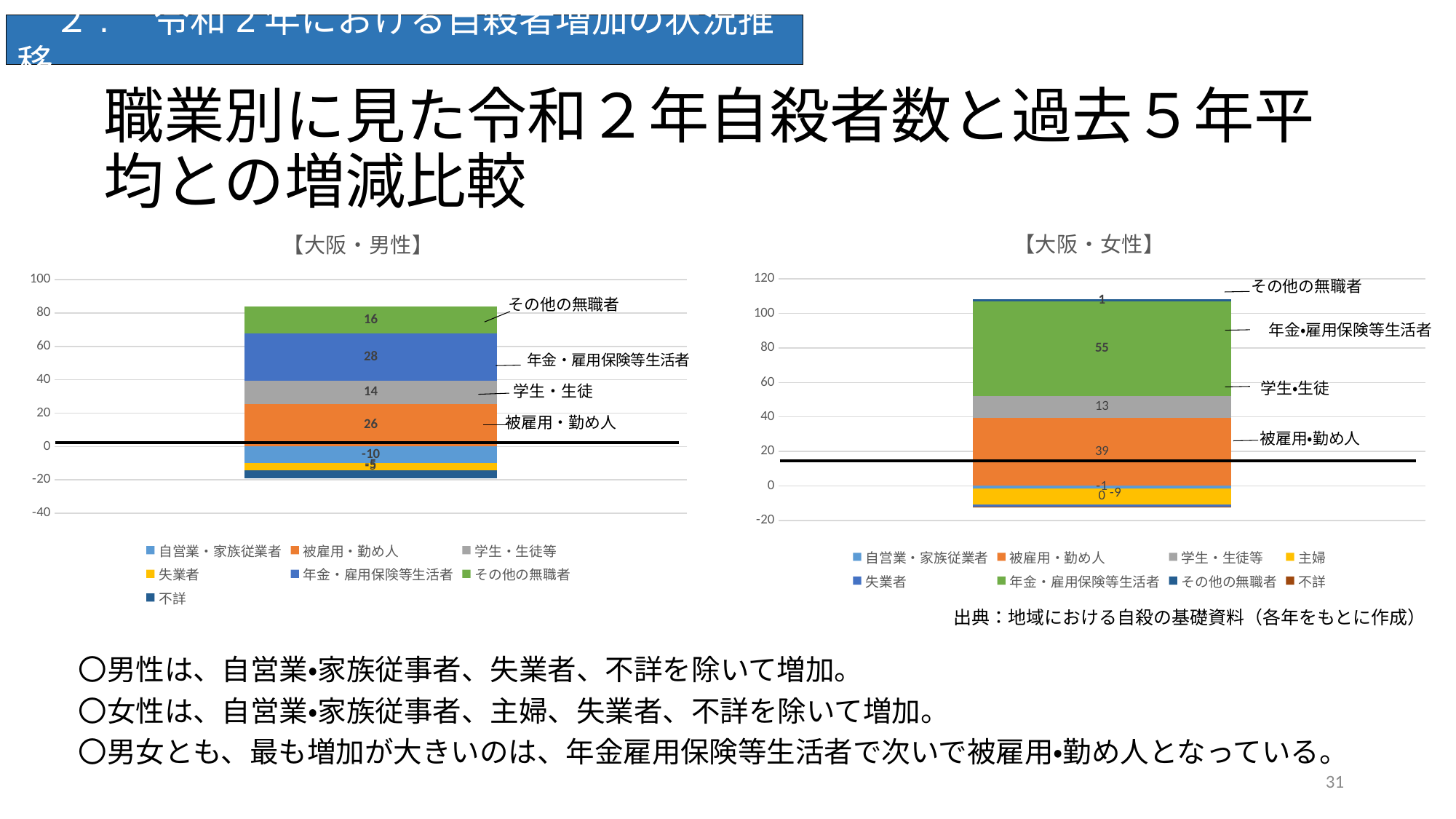

２.　令和2年における自殺者増加の状況推移
職業別に見た令和２年自殺者数と過去５年平均との増減比較

### Chart: 【大阪・男性】

| Category | 自営業・家族従業者 | 被雇用・勤め人 | 学生・生徒等 | 失業者 | 年金・雇用保険等生活者 | その他の無職者 | 不詳 |
|---|---|---|---|---|---|---|---|

### Chart: 【大阪・女性】

| Category | 自営業・家族従業者 | 被雇用・勤め人 | 学生・生徒等 | 主婦 | 失業者 | 年金・雇用保険等生活者 | その他の無職者 | 不詳 |
|---|---|---|---|---|---|---|---|---|
年金・雇用保険等生活者
学生・生徒
被雇用・勤め人
出典：地域における自殺の基礎資料（各年をもとに作成）
〇男性は、自営業・家族従事者、失業者、不詳を除いて増加。
〇女性は、自営業・家族従事者、主婦、失業者、不詳を除いて増加。
〇男女とも、最も増加が大きいのは、年金雇用保険等生活者で次いで被雇用・勤め人となっている。
31